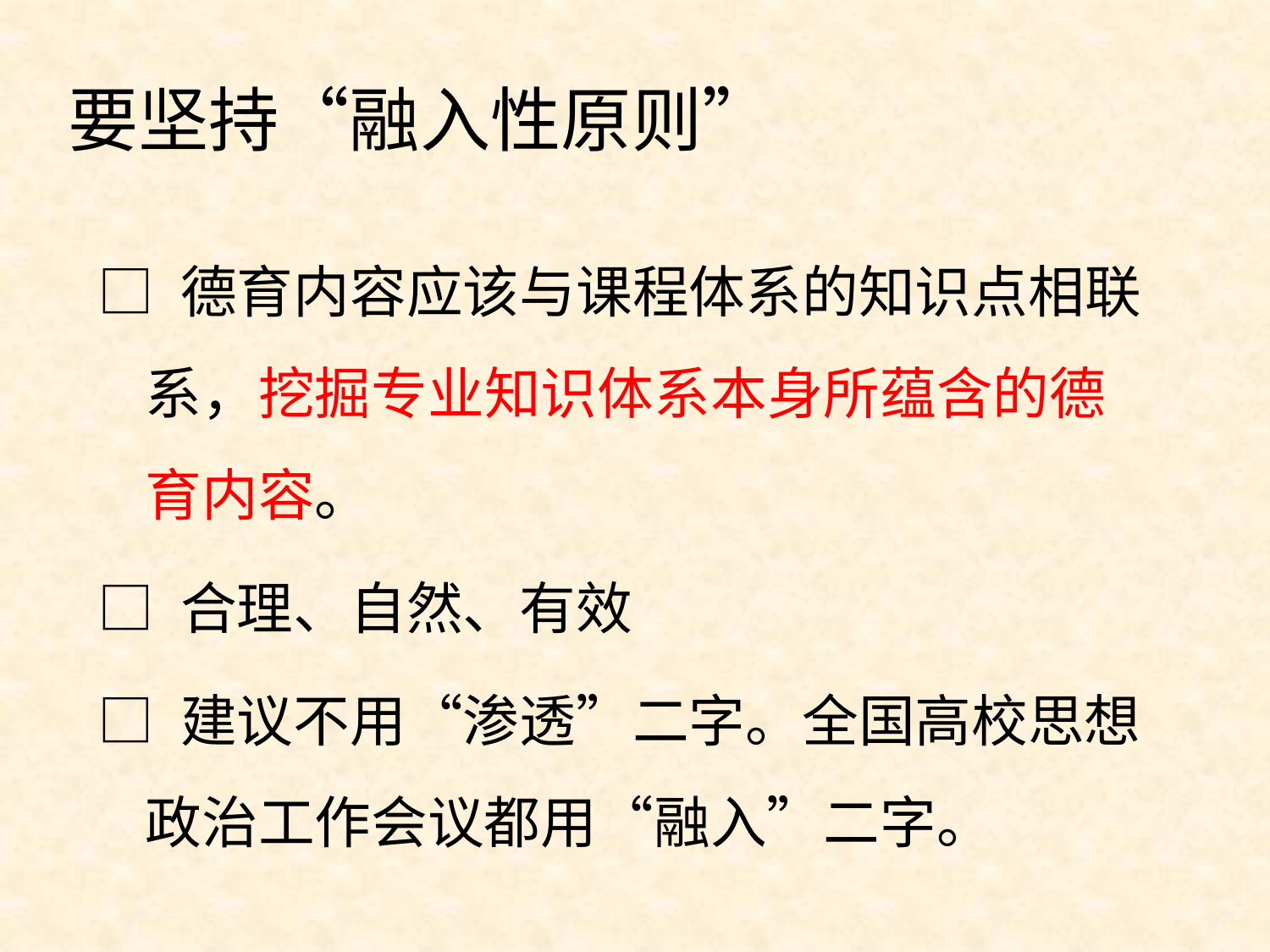

# 要坚持“融入性原则”
□ 德育内容应该与课程体系的知识点相联系，挖掘专业知识体系本身所蕴含的德育内容。
□ 合理、自然、有效
□ 建议不用“渗透”二字。全国高校思想政治工作会议都用“融入”二字。
82